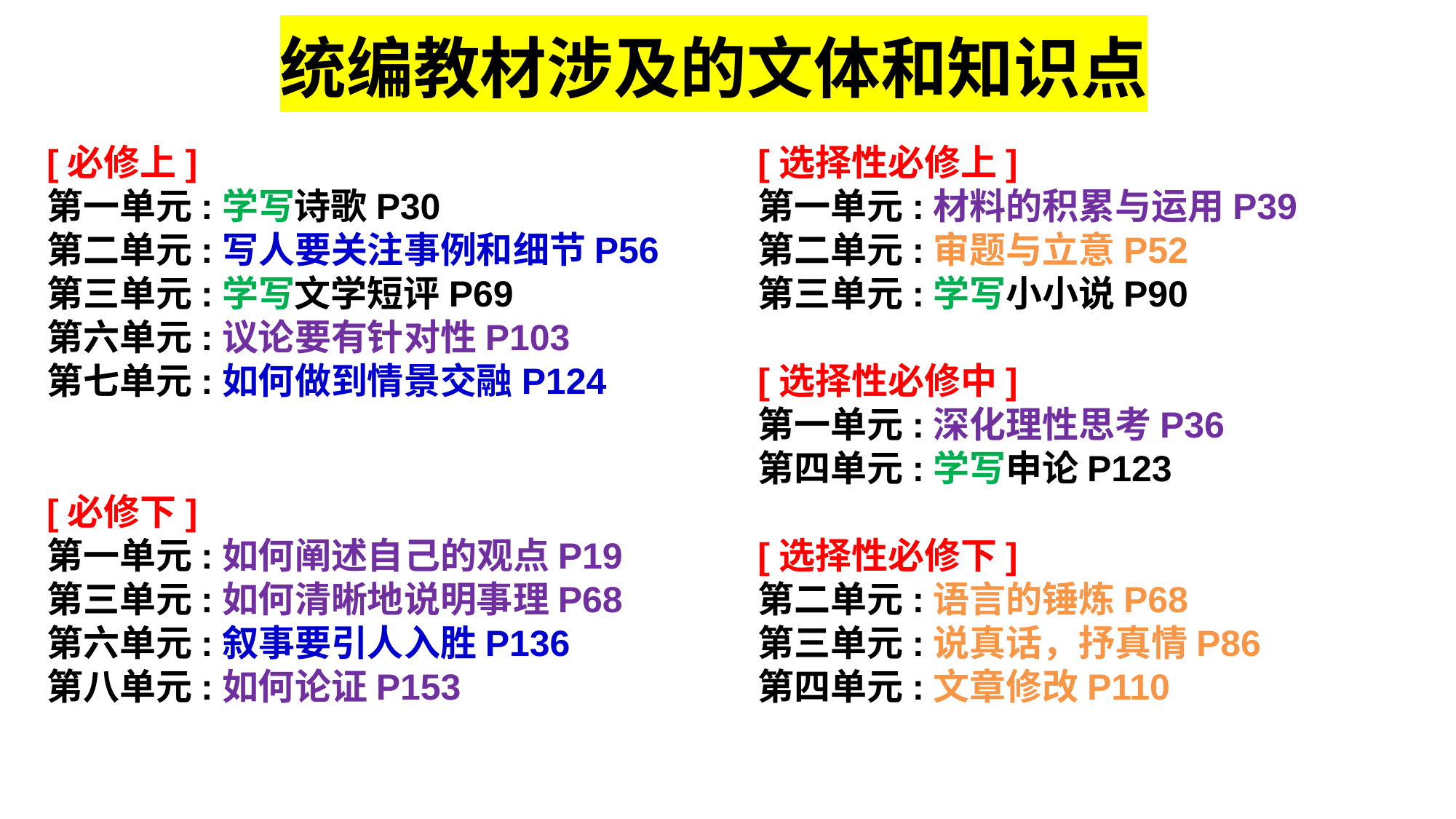

# 统编教材涉及的文体和知识点
[必修上]
第一单元:学写诗歌P30
第二单元:写人要关注事例和细节P56
第三单元:学写文学短评P69
第六单元:议论要有针对性P103
第七单元:如何做到情景交融P124

[必修下]
第一单元:如何阐述自己的观点P19
第三单元:如何清晰地说明事理P68
第六单元:叙事要引人入胜P136
第八单元:如何论证P153
[选择性必修上]
第一单元:材料的积累与运用P39
第二单元:审题与立意P52
第三单元:学写小小说P90

[选择性必修中]
第一单元:深化理性思考P36
第四单元:学写申论P123

[选择性必修下]
第二单元:语言的锤炼P68
第三单元:说真话，抒真情P86
第四单元:文章修改P110